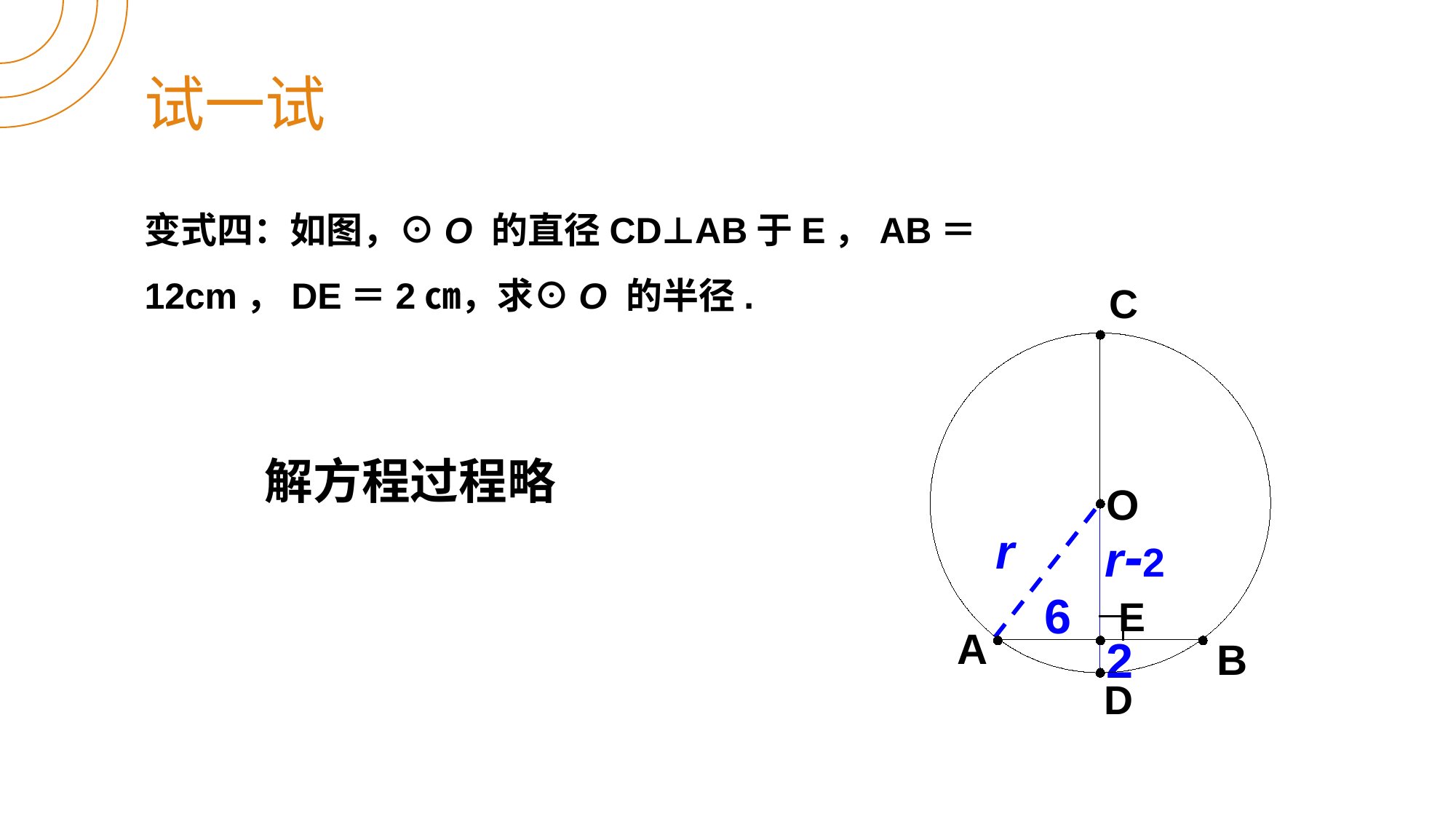

试一试
变式四：如图，⊙O 的直径CD⊥AB于E，AB＝12cm，DE＝2㎝，求⊙O 的半径.
C

解方程过程略
O

r-2
r
6
E

A
2
B

D